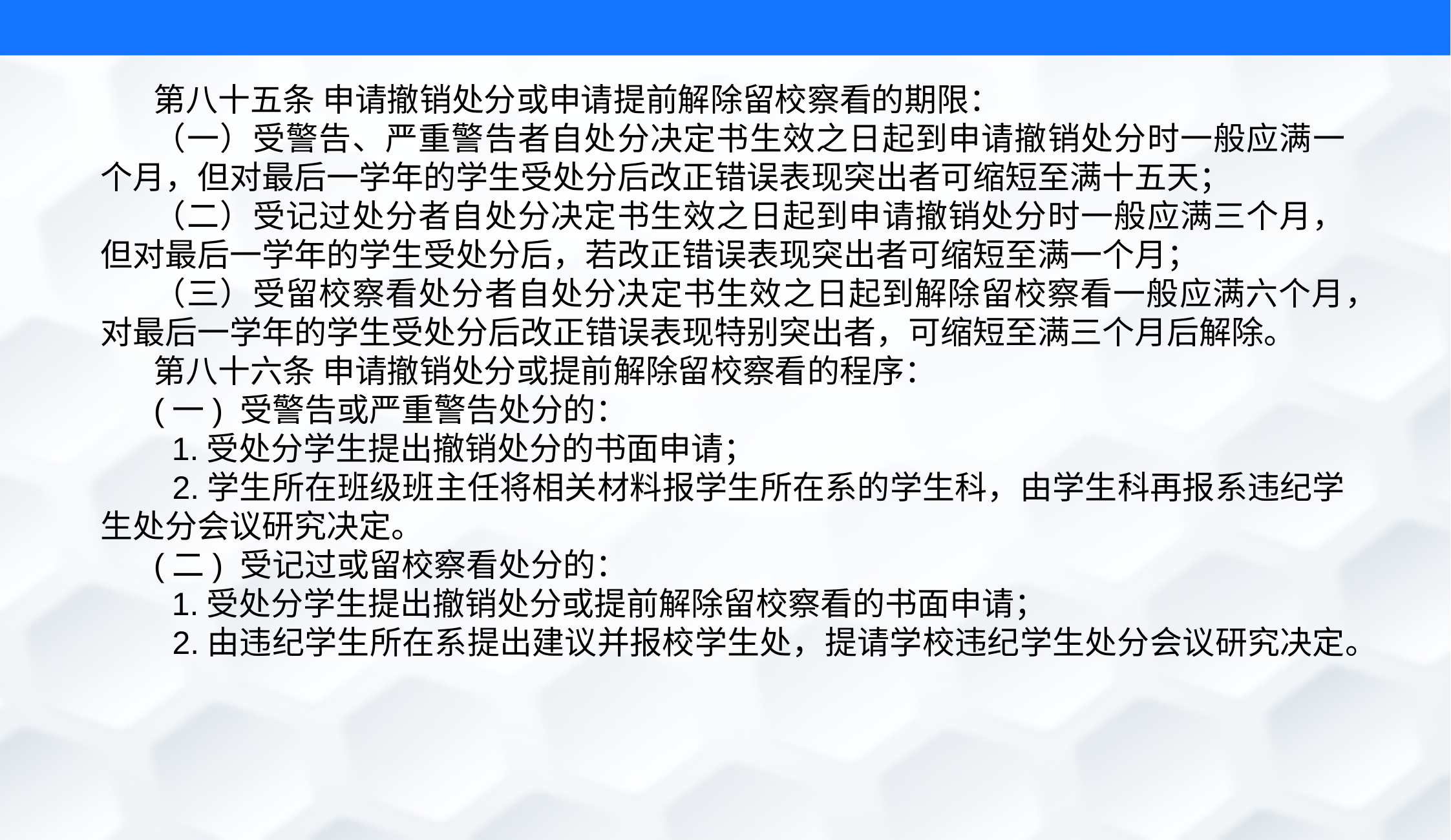

第八十五条 申请撤销处分或申请提前解除留校察看的期限：
（一）受警告、严重警告者自处分决定书生效之日起到申请撤销处分时一般应满一个月，但对最后一学年的学生受处分后改正错误表现突出者可缩短至满十五天；
（二）受记过处分者自处分决定书生效之日起到申请撤销处分时一般应满三个月，但对最后一学年的学生受处分后，若改正错误表现突出者可缩短至满一个月；
（三）受留校察看处分者自处分决定书生效之日起到解除留校察看一般应满六个月，对最后一学年的学生受处分后改正错误表现特别突出者，可缩短至满三个月后解除。
第八十六条 申请撤销处分或提前解除留校察看的程序：
(一) 受警告或严重警告处分的：
  1.受处分学生提出撤销处分的书面申请；
  2.学生所在班级班主任将相关材料报学生所在系的学生科，由学生科再报系违纪学生处分会议研究决定。
(二) 受记过或留校察看处分的：
  1.受处分学生提出撤销处分或提前解除留校察看的书面申请；
  2.由违纪学生所在系提出建议并报校学生处，提请学校违纪学生处分会议研究决定。